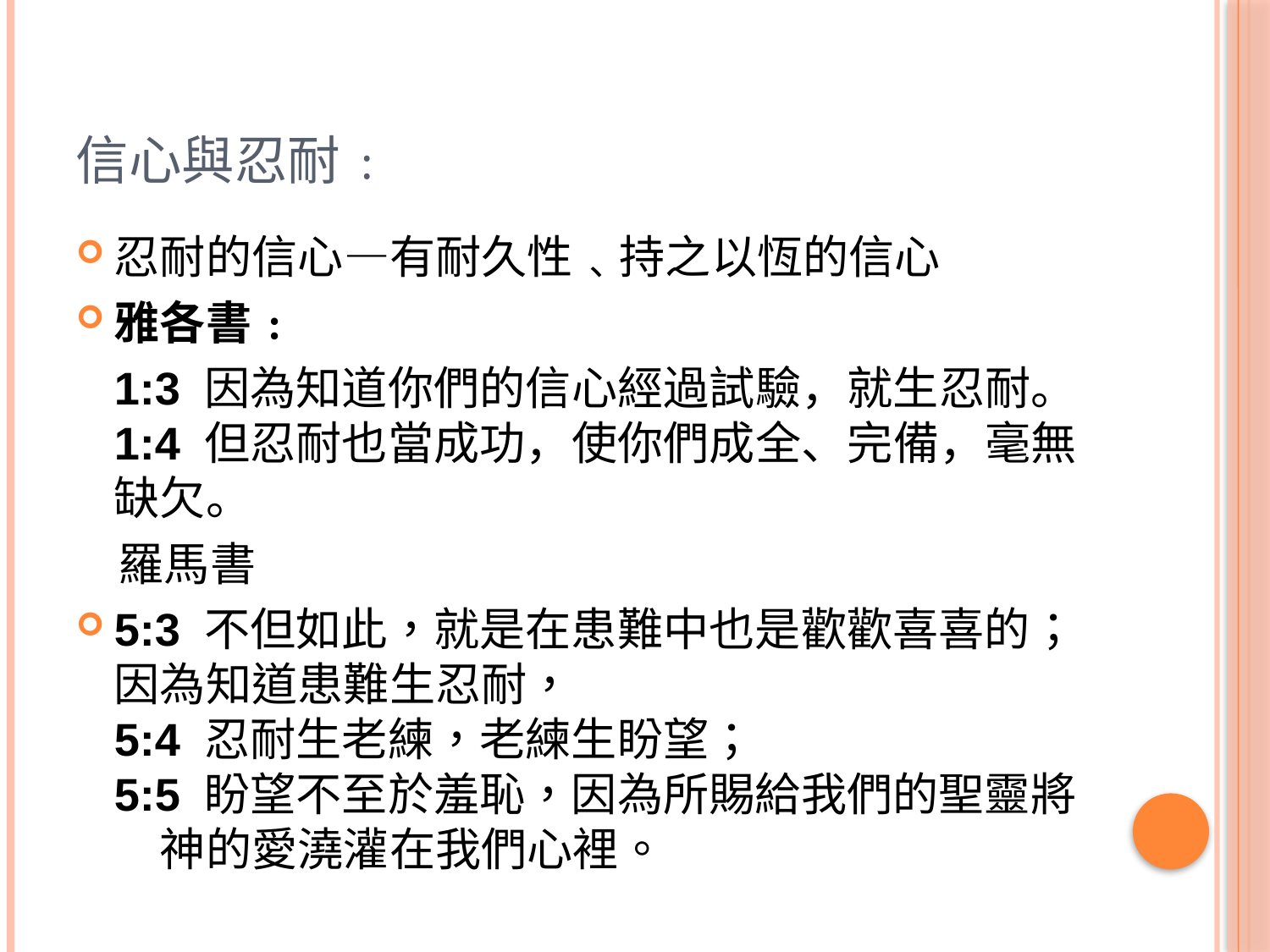

# 信心與忍耐﹕
忍耐的信心—有耐久性﹑持之以恆的信心
雅各書﹕
   1:3 因為知道你們的信心經過試驗，就生忍耐。
1:4 但忍耐也當成功，使你們成全、完備，毫無缺欠。
   羅馬書
5:3 不但如此，就是在患難中也是歡歡喜喜的；因為知道患難生忍耐，
5:4 忍耐生老練，老練生盼望；
5:5 盼望不至於羞恥，因為所賜給我們的聖靈將　神的愛澆灌在我們心裡。